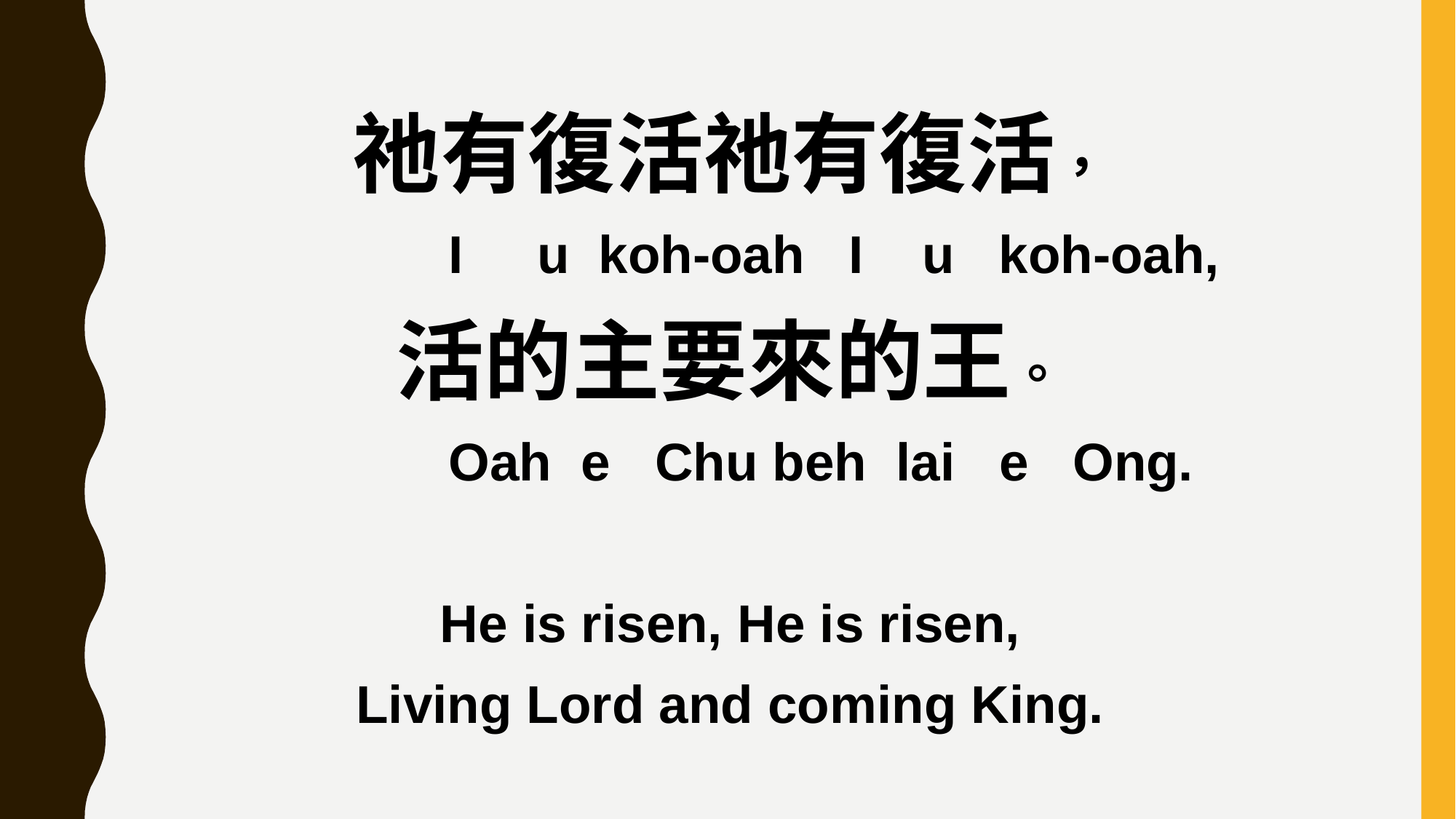

祂有復活祂有復活，
                 I     u  koh-oah   I    u   koh-oah,
活的主要來的王。
                 Oah  e   Chu beh  lai   e   Ong.

He is risen, He is risen,
Living Lord and coming King.